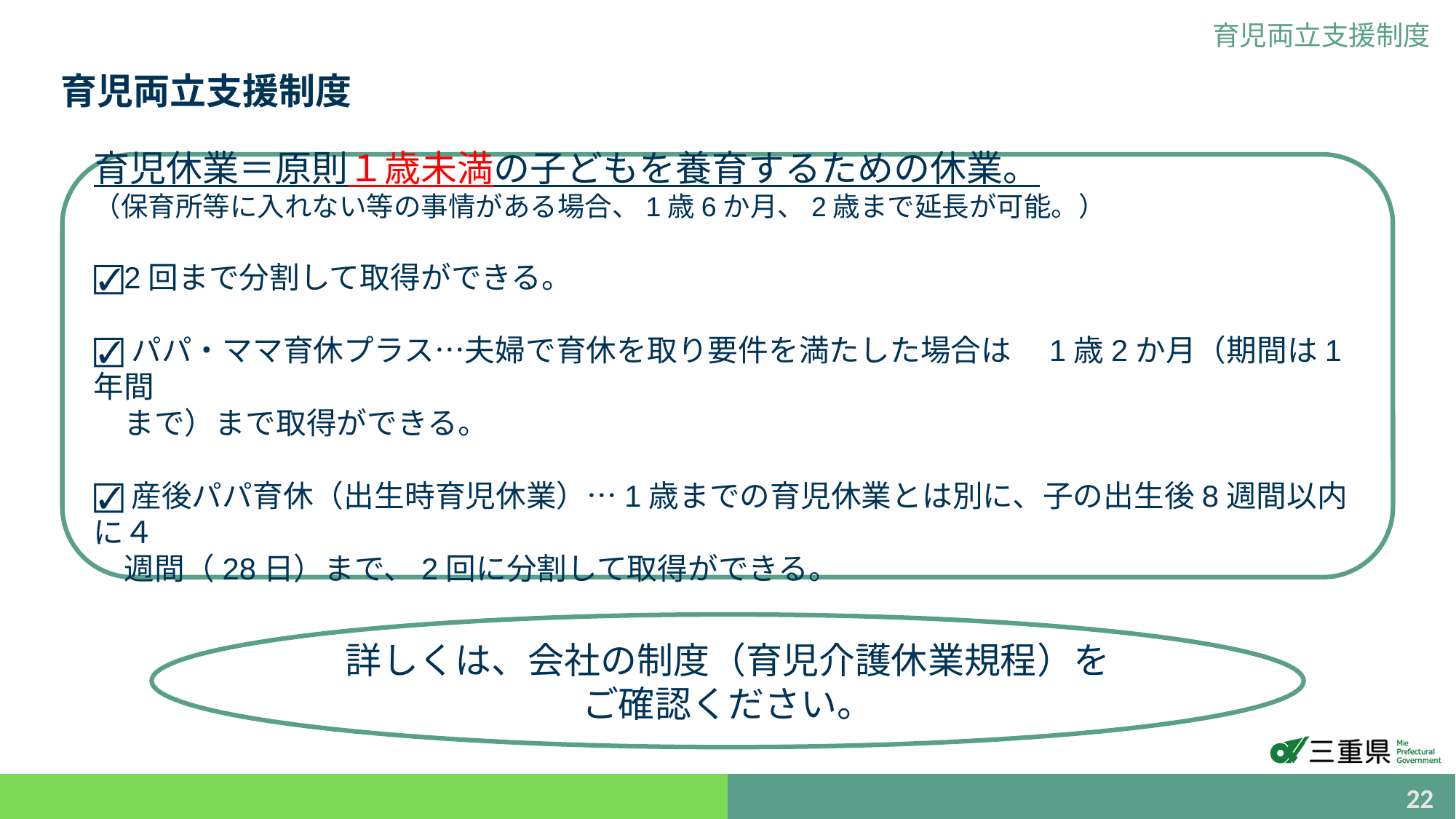

育児両立支援制度
育児両立支援制度
育児休業＝原則１歳未満の子どもを養育するための休業。
（保育所等に入れない等の事情がある場合、1歳6か月、2歳まで延長が可能。）

☑2回まで分割して取得ができる。

☑パパ・ママ育休プラス…夫婦で育休を取り要件を満たした場合は　1歳2か月（期間は1年間
　まで）まで取得ができる。

☑産後パパ育休（出生時育児休業）…1歳までの育児休業とは別に、子の出生後8週間以内に４
　週間（28日）まで、2回に分割して取得ができる。
詳しくは、会社の制度（育児介護休業規程）を
ご確認ください。